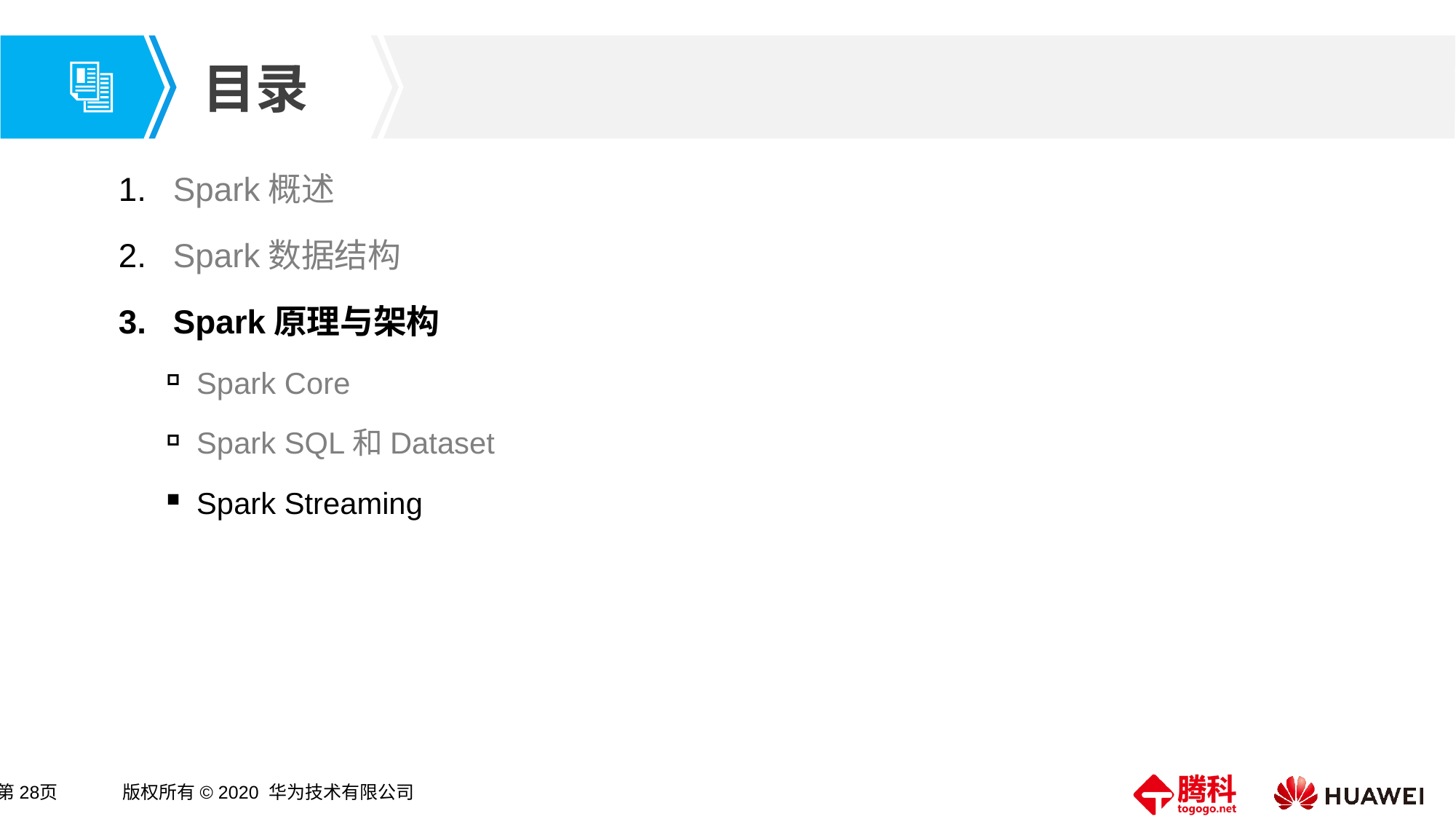

Spark概述
Spark数据结构
Spark原理与架构
Spark Core
Spark SQL和Dataset
Spark Streaming